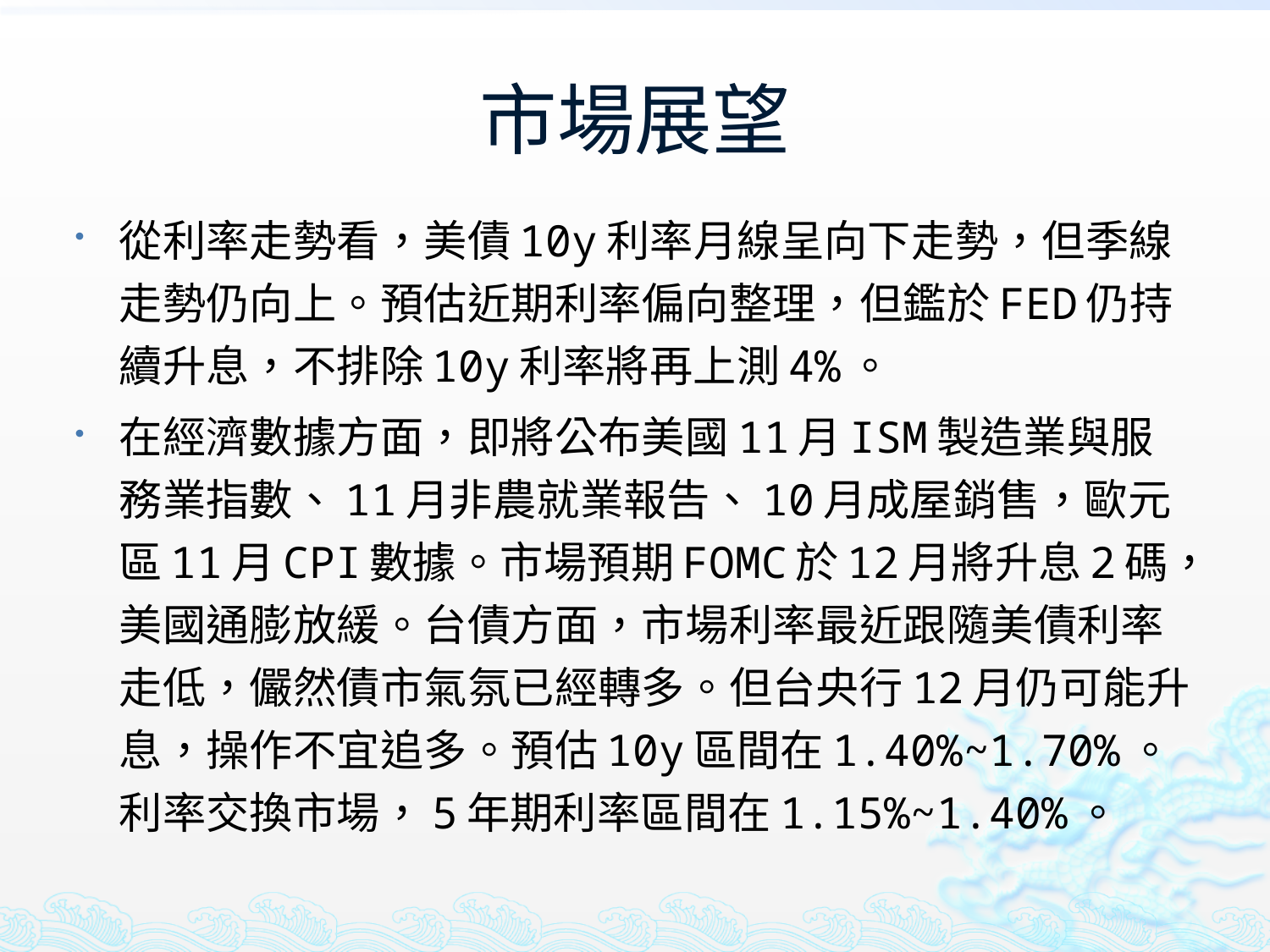

# 市場展望
從利率走勢看，美債10y利率月線呈向下走勢，但季線走勢仍向上。預估近期利率偏向整理，但鑑於FED仍持續升息，不排除10y利率將再上測4%。
在經濟數據方面，即將公布美國11月ISM製造業與服務業指數、11月非農就業報告、10月成屋銷售，歐元區11月CPI數據。市場預期FOMC於12月將升息2碼，美國通膨放緩。台債方面，市場利率最近跟隨美債利率走低，儼然債市氣氛已經轉多。但台央行12月仍可能升息，操作不宜追多。預估10y區間在1.40%~1.70%。利率交換市場，5年期利率區間在1.15%~1.40%。